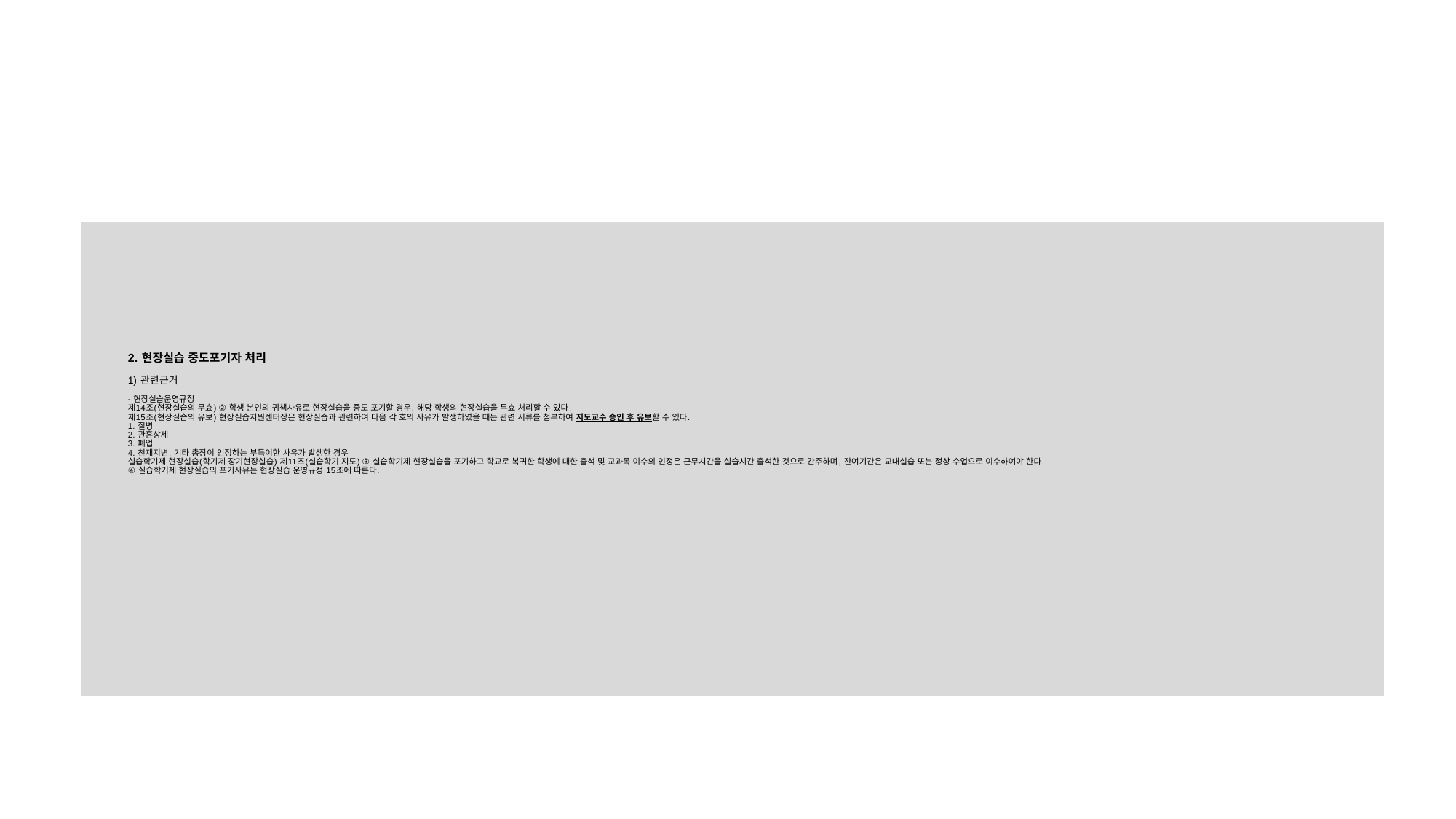

# 2. 현장실습 중도포기자 처리 1) 관련근거 - 현장실습운영규정 제14조(현장실습의 무효) ② 학생 본인의 귀책사유로 현장실습을 중도 포기할 경우, 해당 학생의 현장실습을 무효 처리할 수 있다. 제15조(현장실습의 유보) 현장실습지원센터장은 현장실습과 관련하여 다음 각 호의 사유가 발생하였을 때는 관련 서류를 첨부하여 지도교수 승인 후 유보할 수 있다. 1. 질병 2. 관혼상제 3. 폐업 4. 천재지변, 기타 총장이 인정하는 부득이한 사유가 발생한 경우 실습학기제 현장실습(학기제 장기현장실습) 제11조(실습학기 지도) ③ 실습학기제 현장실습을 포기하고 학교로 복귀한 학생에 대한 출석 및 교과목 이수의 인정은 근무시간을 실습시간 출석한 것으로 간주하며, 잔여기간은 교내실습 또는 정상 수업으로 이수하여야 한다. ④ 실습학기제 현장실습의 포기사유는 현장실습 운영규정 15조에 따른다.